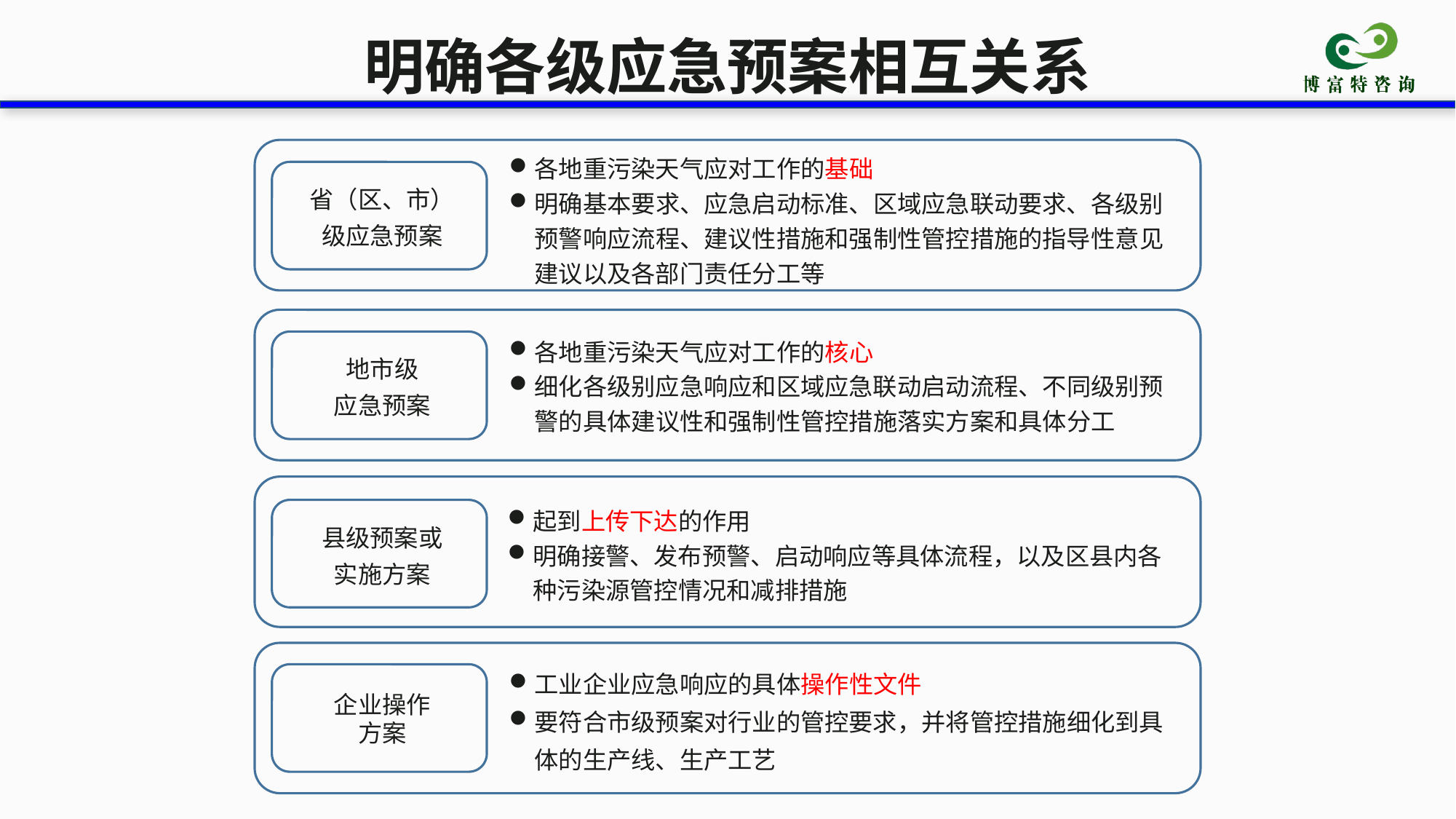

明确各级应急预案相互关系

各地重污染天气应对工作的基础
明确基本要求、应急启动标准、区域应急联动要求、各级别预警响应流程、建议性措施和强制性管控措施的指导性意见建议以及各部门责任分工等

省（区、市）级应急预案

各地重污染天气应对工作的核心
细化各级别应急响应和区域应急联动启动流程、不同级别预警的具体建议性和强制性管控措施落实方案和具体分工

地市级
应急预案

起到上传下达的作用
明确接警、发布预警、启动响应等具体流程，以及区县内各种污染源管控情况和减排措施

县级预案或
实施方案

工业企业应急响应的具体操作性文件
要符合市级预案对行业的管控要求，并将管控措施细化到具体的生产线、生产工艺

企业操作
方案